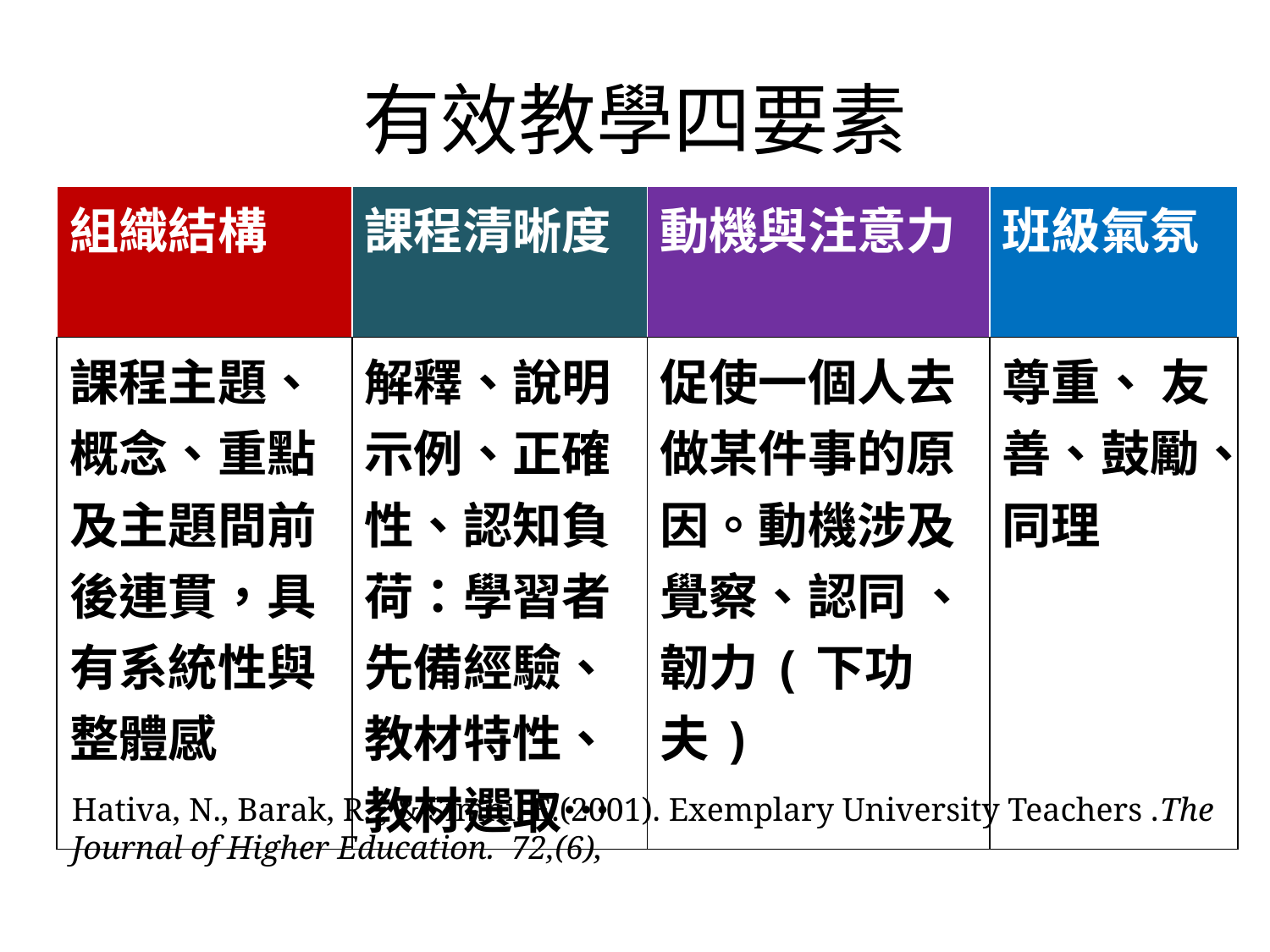

# 有效教學四要素
| 組織結構 | 課程清晰度 | 動機與注意力 | 班級氣氛 |
| --- | --- | --- | --- |
| 課程主題、概念、重點及主題間前後連貫，具有系統性與整體感 | 解釋、說明 示例、正確性、認知負荷：學習者先備經驗、教材特性、教材選取… | 促使一個人去做某件事的原因。動機涉及覺察、認同 、韌力(下功夫) | 尊重、 友善、鼓勵、同理 |
Hativa, N., Barak, R. , & Simhi, E.(2001). Exemplary University Teachers .The Journal of Higher Education.  72,(6),